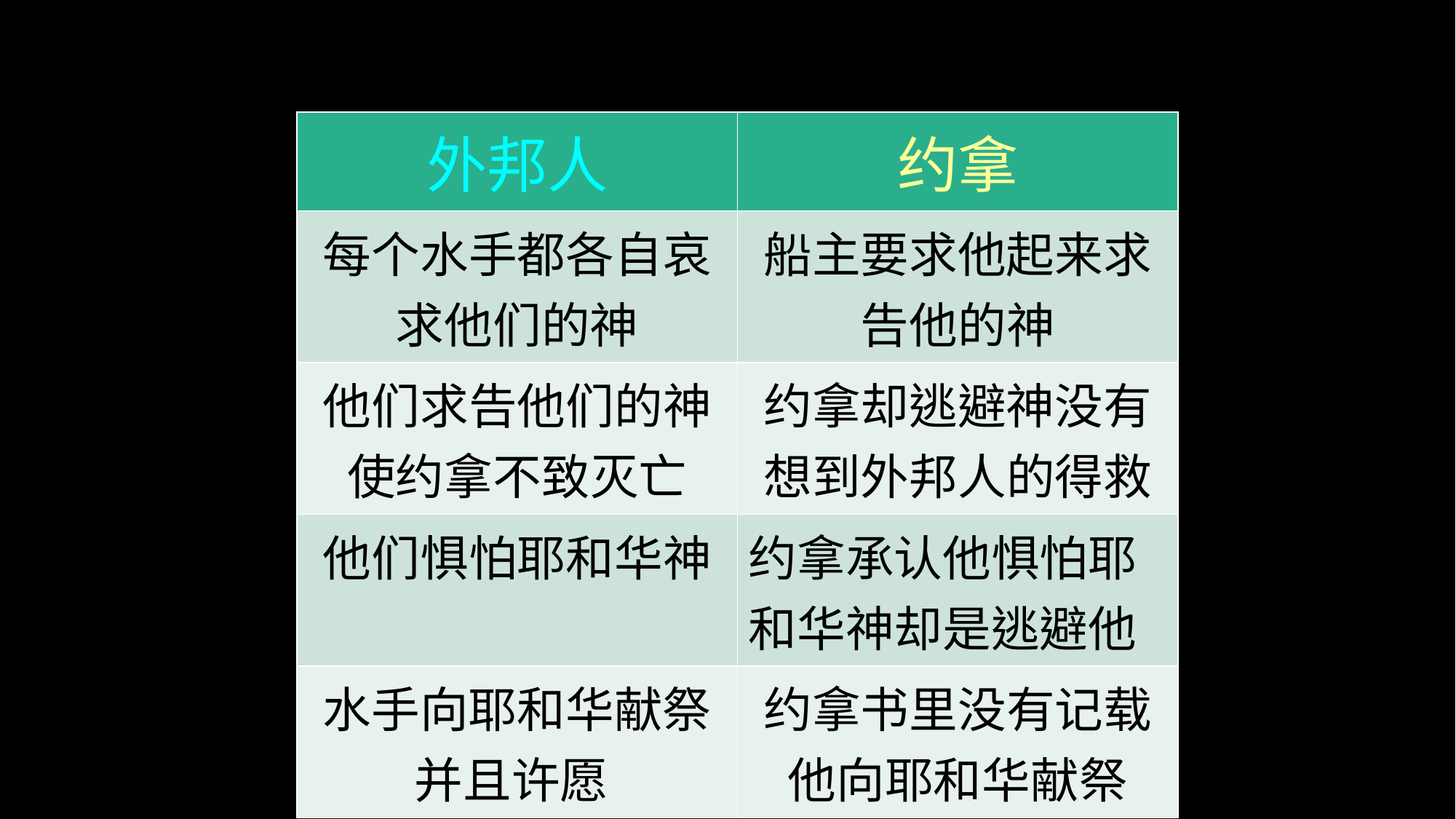

| 外邦人 | 约拿 |
| --- | --- |
| 每个水手都各自哀求他们的神 | 船主要求他起来求告他的神 |
| 他们求告他们的神使约拿不致灭亡 | 约拿却逃避神没有想到外邦人的得救 |
| 他们惧怕耶和华神 | 约拿承认他惧怕耶和华神却是逃避他 |
| 水手向耶和华献祭并且许愿 | 约拿书里没有记载他向耶和华献祭 |